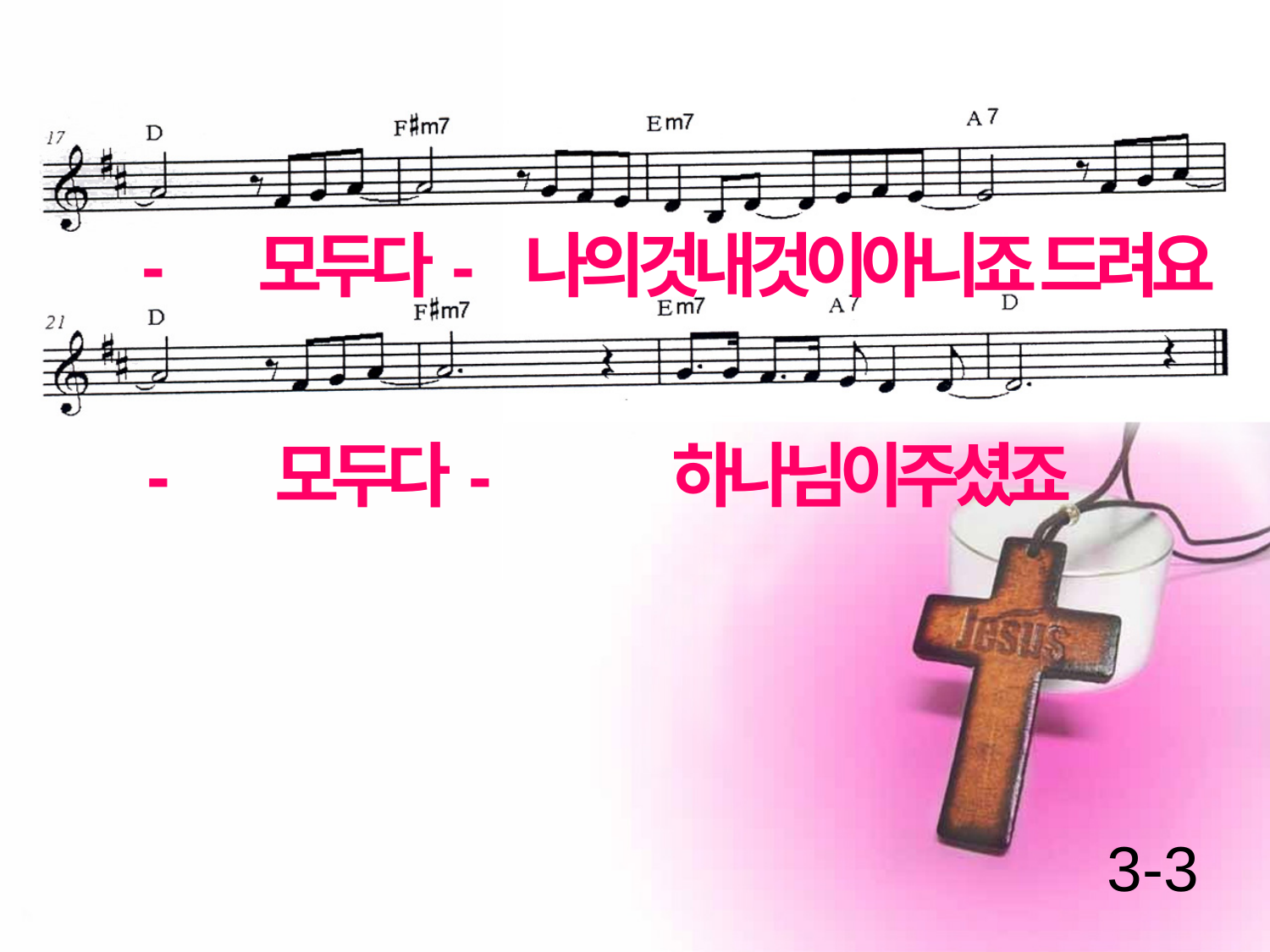

-       모두다-   나의것내것이아니죠 드려요
-        모두다-               하나님이주셨죠
3-3